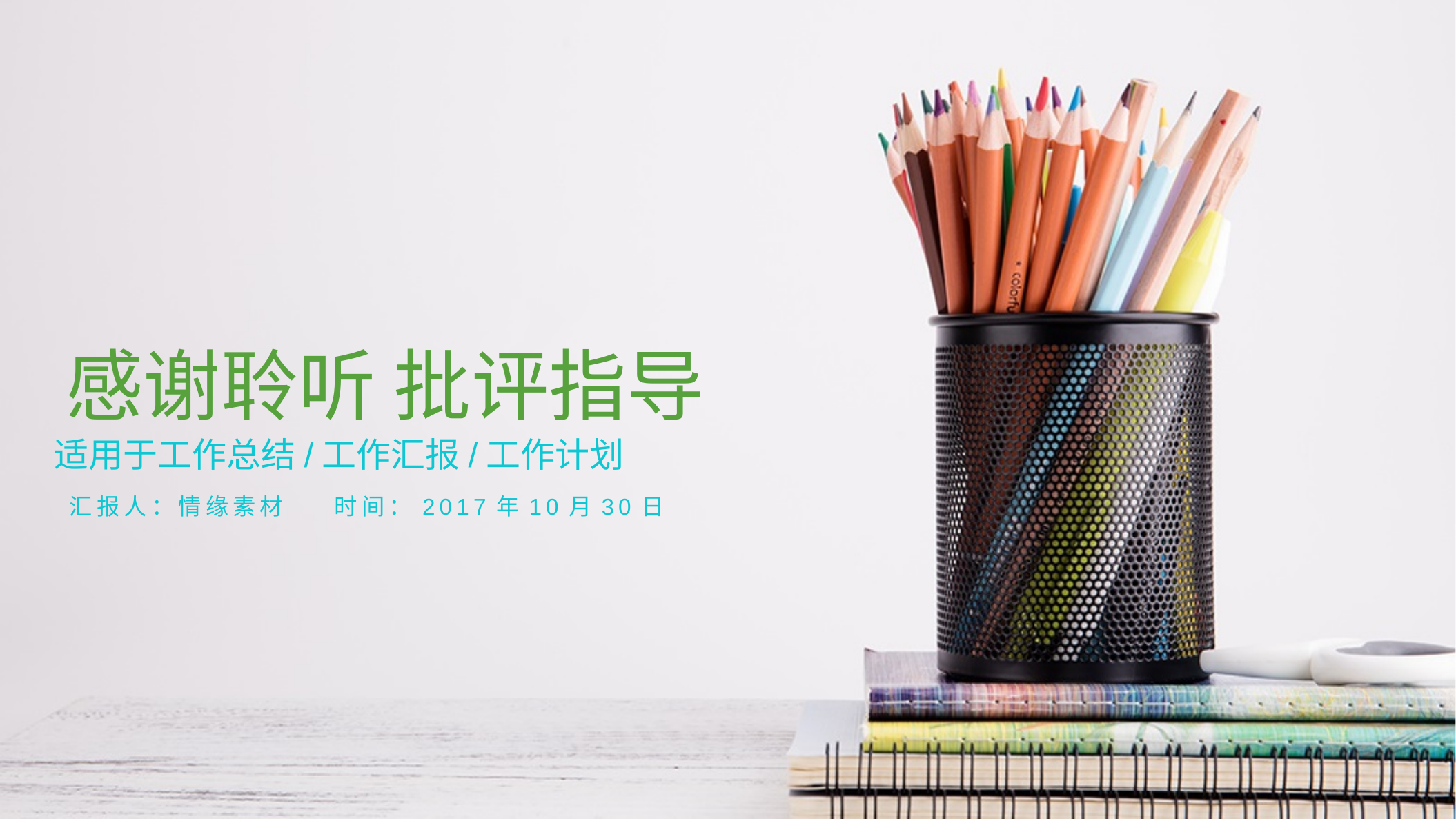

感谢聆听 批评指导
适用于工作总结/工作汇报/工作计划
汇报人：情缘素材     时间：2017年10月30日